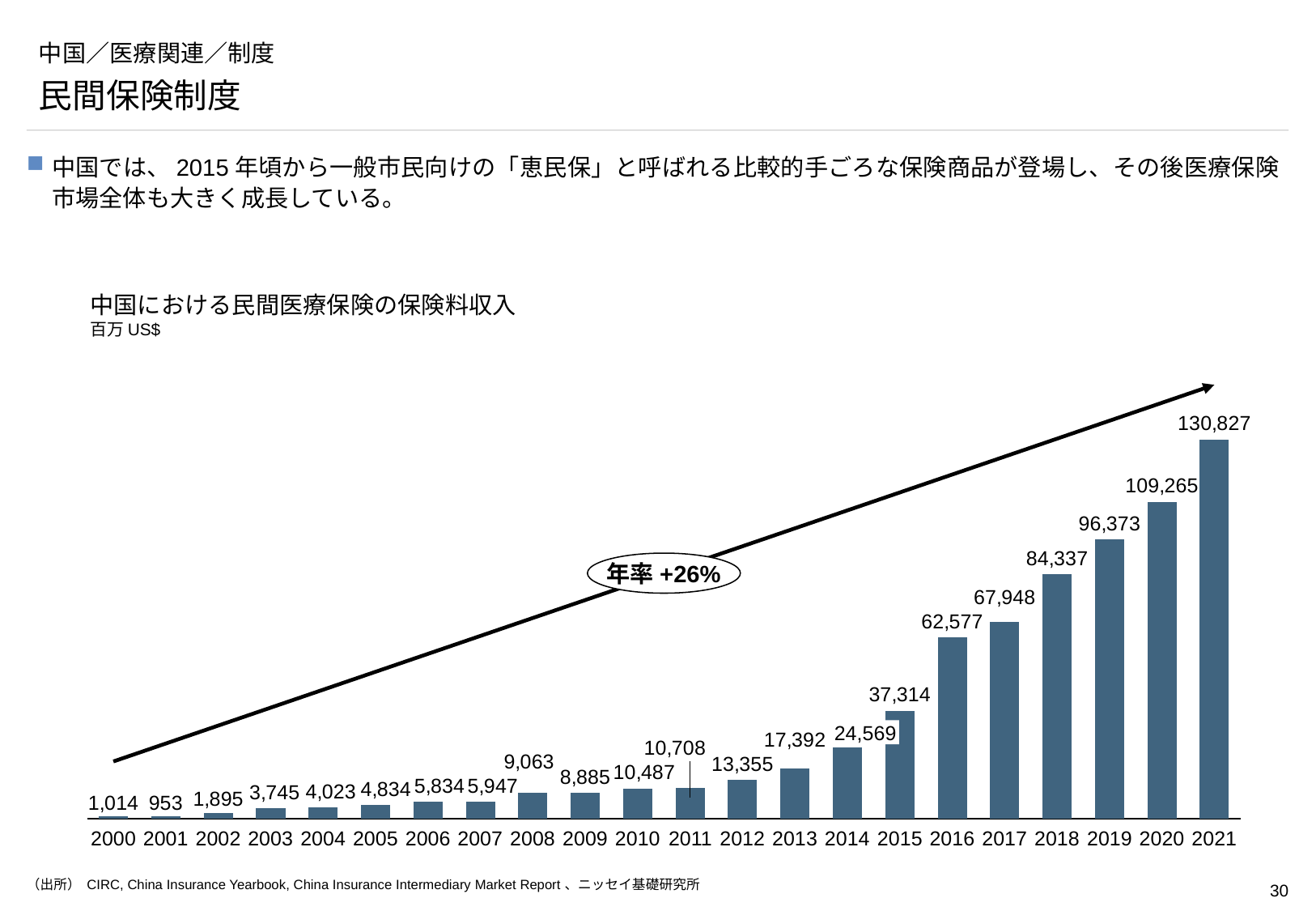

# 中国／医療関連／制度
民間保険制度
中国では、2015年頃から一般市民向けの「恵民保」と呼ばれる比較的手ごろな保険商品が登場し、その後医療保険市場全体も大きく成長している。
中国における民間医療保険の保険料収入
百万US$

### Chart

| Category |  |
|---|---|
年率+26%
24,569
2000
2001
2002
2003
2004
2005
2006
2007
2008
2009
2010
2011
2012
2013
2014
2015
2016
2017
2018
2019
2020
2021
（出所） CIRC, China Insurance Yearbook, China Insurance Intermediary Market Report、ニッセイ基礎研究所
https://www.nli-research.co.jp/files/topics/66338_ext_18_0.pdf?site=nli